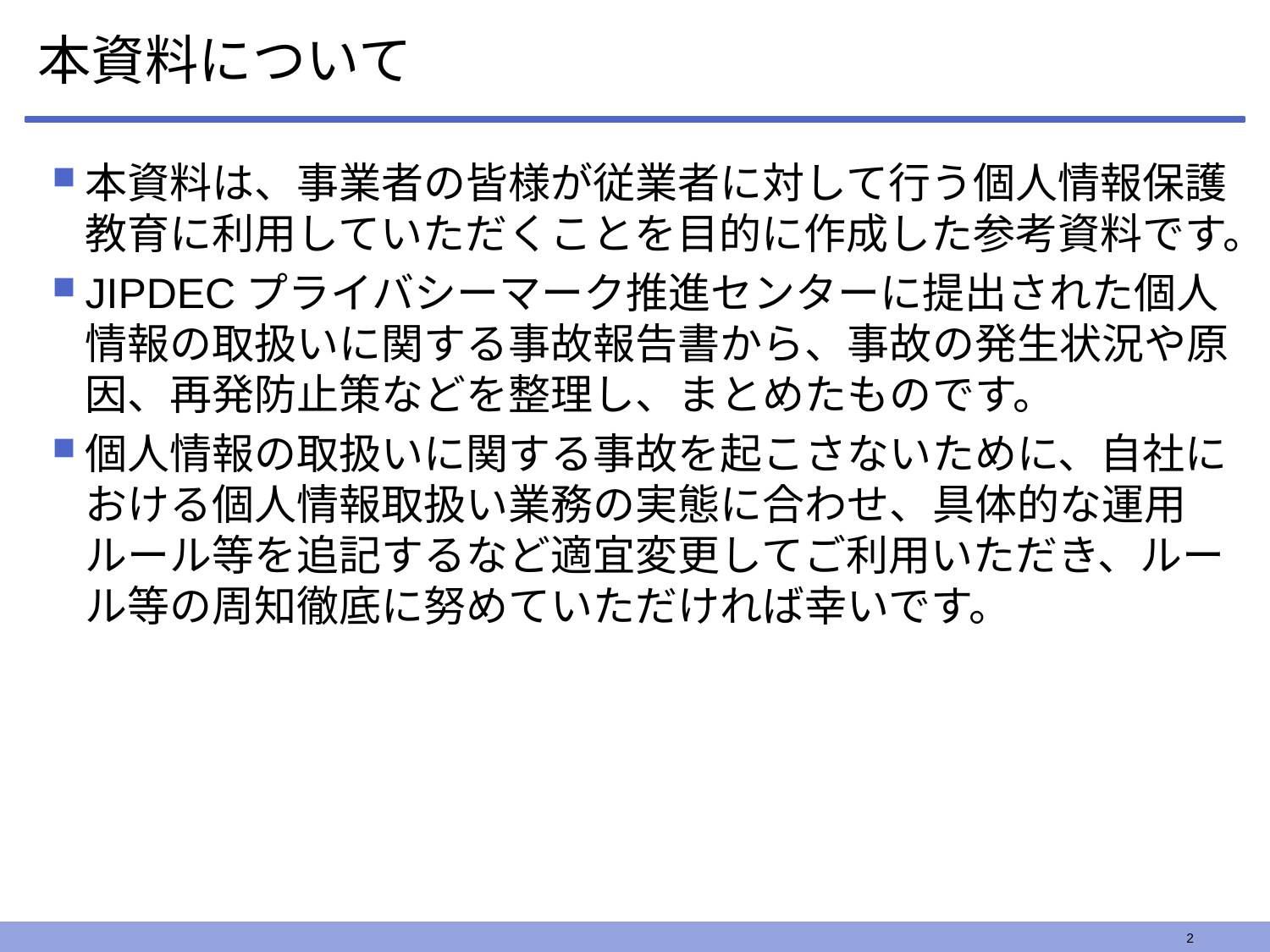

# 本資料について
本資料は、事業者の皆様が従業者に対して行う個人情報保護教育に利用していただくことを目的に作成した参考資料です。
JIPDECプライバシーマーク推進センターに提出された個人情報の取扱いに関する事故報告書から、事故の発生状況や原因、再発防止策などを整理し、まとめたものです。
個人情報の取扱いに関する事故を起こさないために、自社における個人情報取扱い業務の実態に合わせ、具体的な運用ルール等を追記するなど適宜変更してご利用いただき、ルール等の周知徹底に努めていただければ幸いです。

2